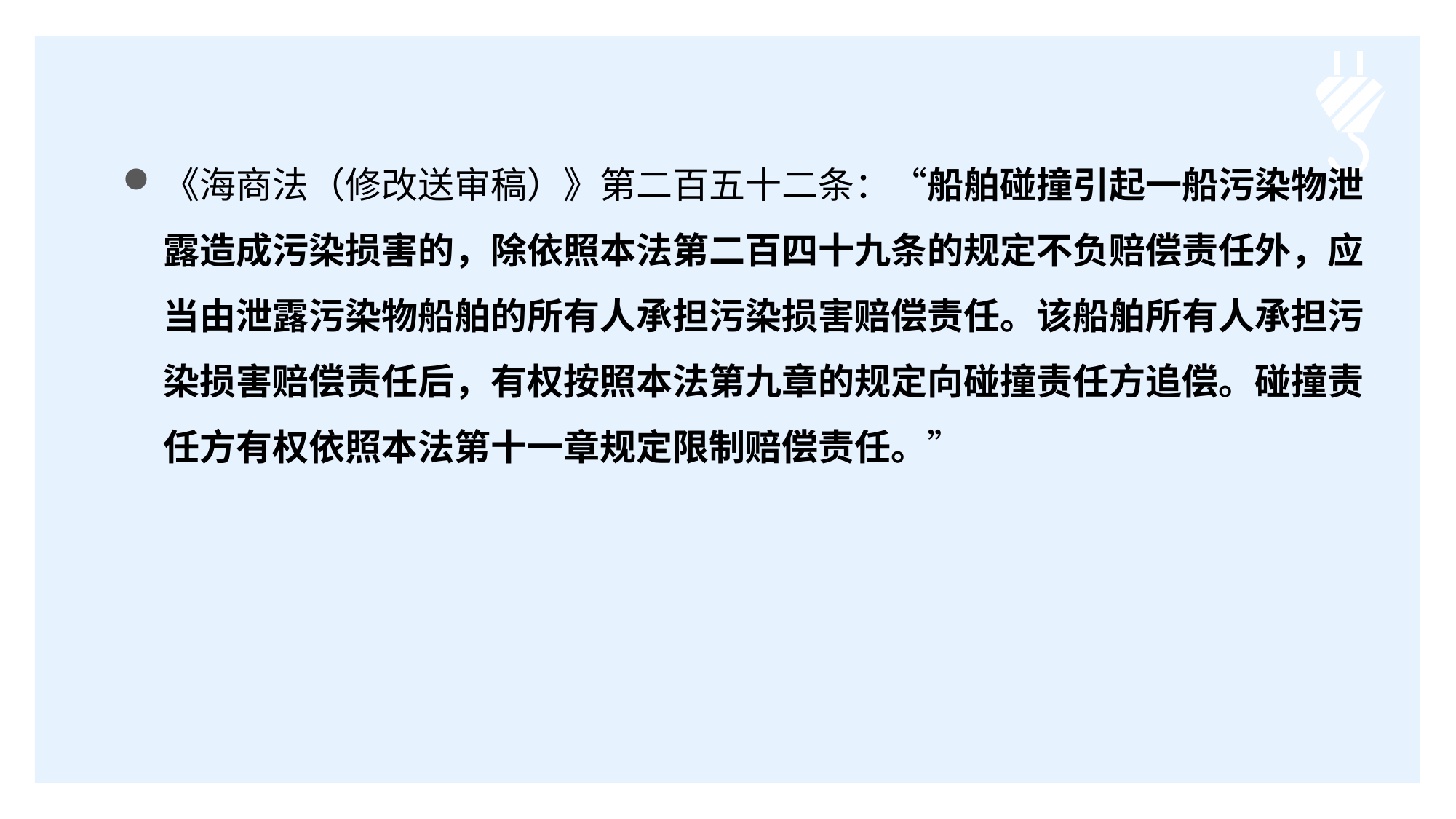

《海商法（修改送审稿）》第二百五十二条：“船舶碰撞引起一船污染物泄露造成污染损害的，除依照本法第二百四十九条的规定不负赔偿责任外，应当由泄露污染物船舶的所有人承担污染损害赔偿责任。该船舶所有人承担污染损害赔偿责任后，有权按照本法第九章的规定向碰撞责任方追偿。碰撞责任方有权依照本法第十一章规定限制赔偿责任。”